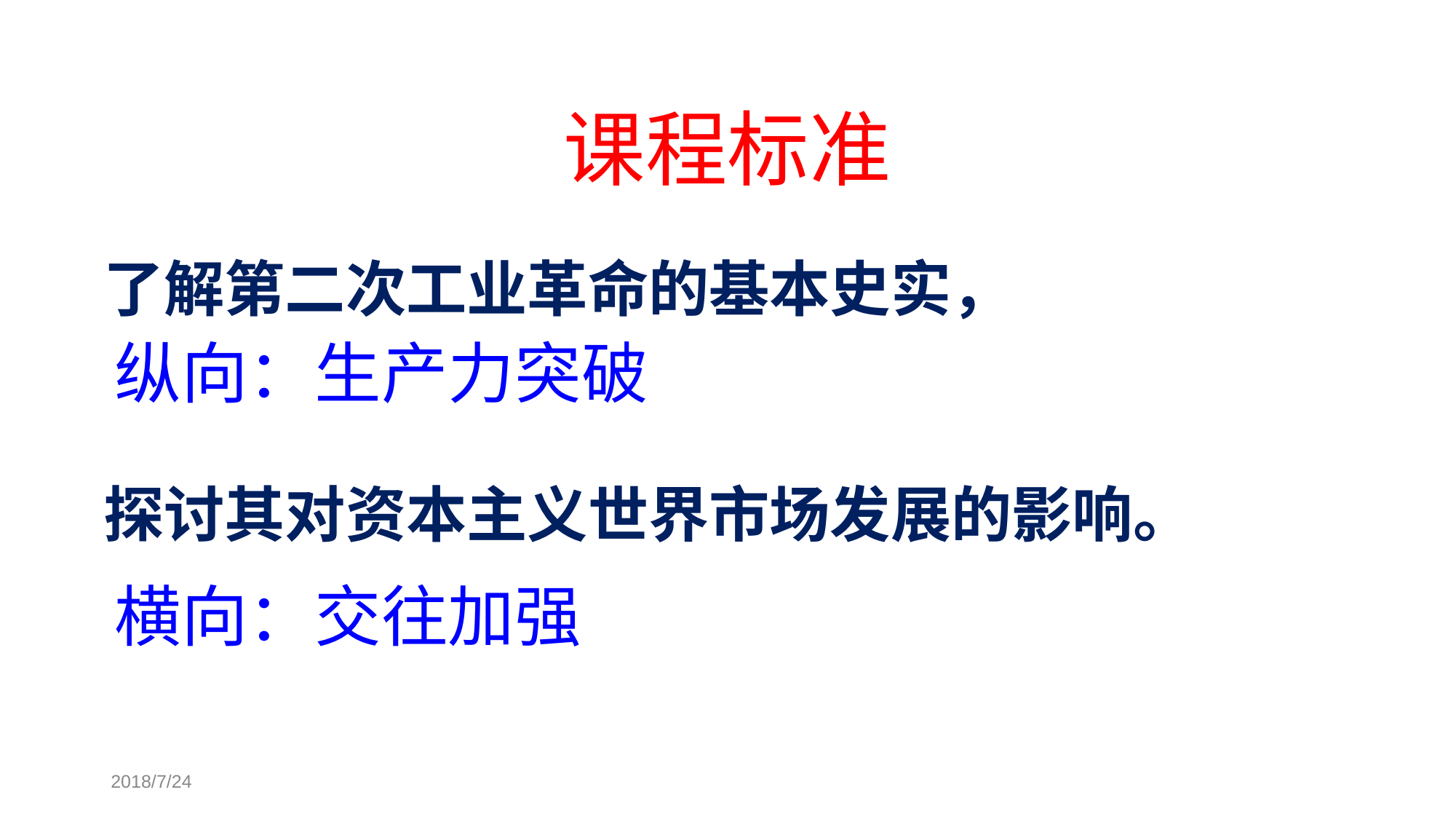

课程标准
了解第二次工业革命的基本史实，

探讨其对资本主义世界市场发展的影响。
纵向：生产力突破
横向：交往加强
2018/7/24